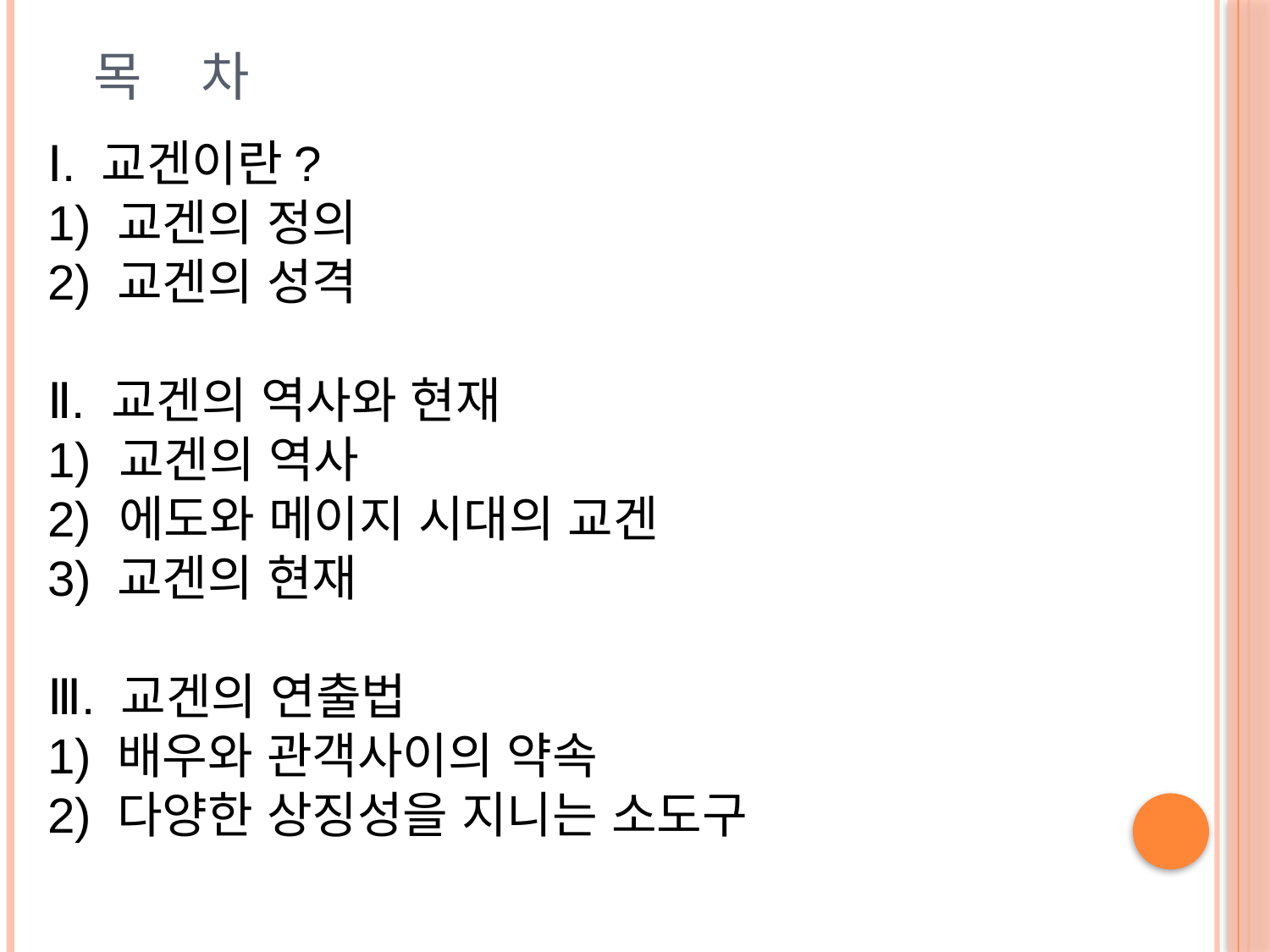

# 목    차
Ⅰ. 교겐이란?
1) 교겐의 정의
2) 교겐의 성격

Ⅱ. 교겐의 역사와 현재
교겐의 역사
에도와 메이지 시대의 교겐
3) 교겐의 현재

Ⅲ. 교겐의 연출법
1) 배우와 관객사이의 약속
2) 다양한 상징성을 지니는 소도구